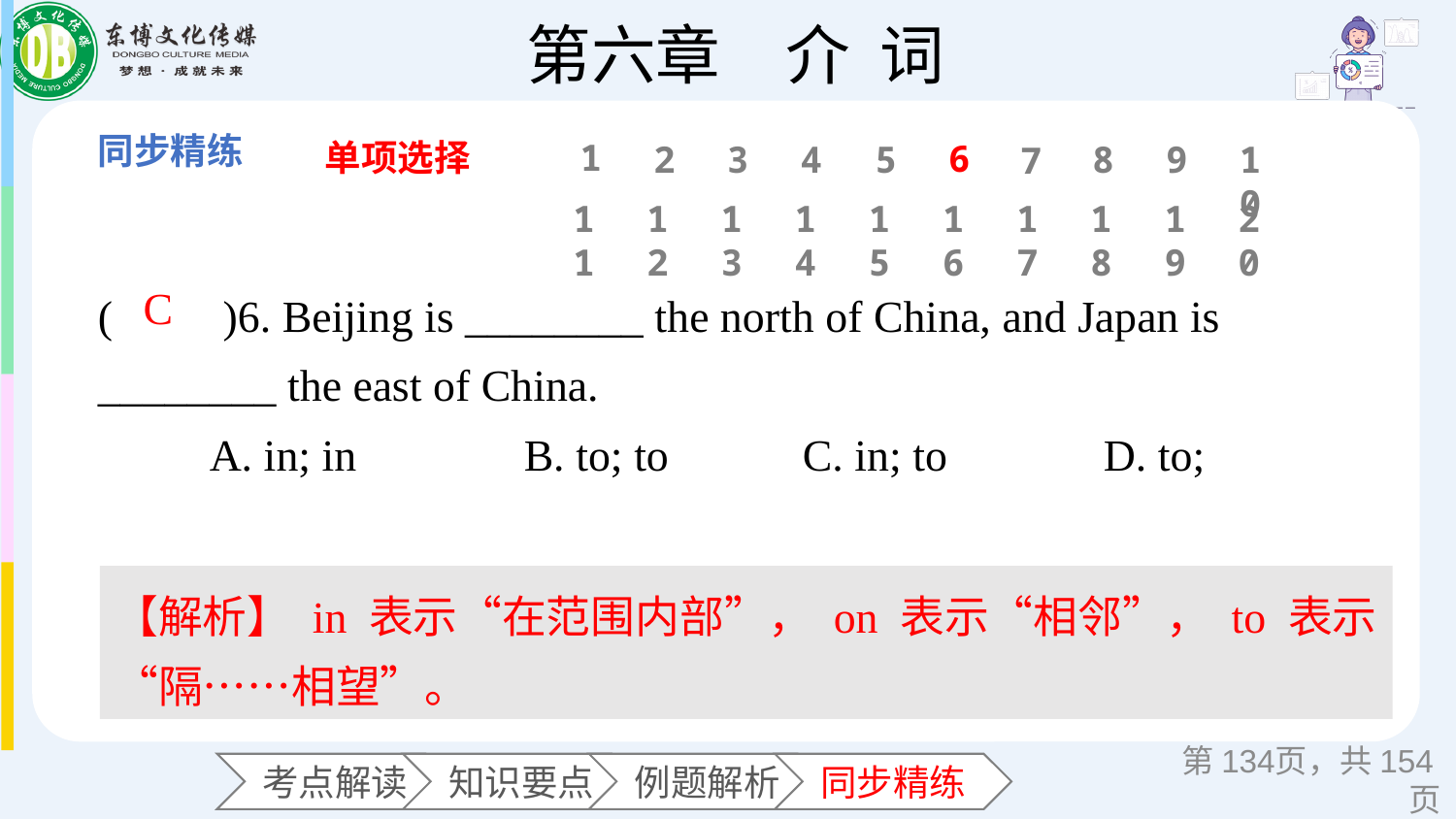

单项选择
1
6
2
3
4
5
8
9
10
7
11
12
13
14
15
16
17
18
19
20
(　　)6. Beijing is ________ the north of China, and Japan is ________ the east of China.
          A. in; in               B. to; to            C. in; to              D. to;
C
【解析】 in 表示“在范围内部”， on 表示“相邻”， to 表示“隔……相望”。
第134页，共154页